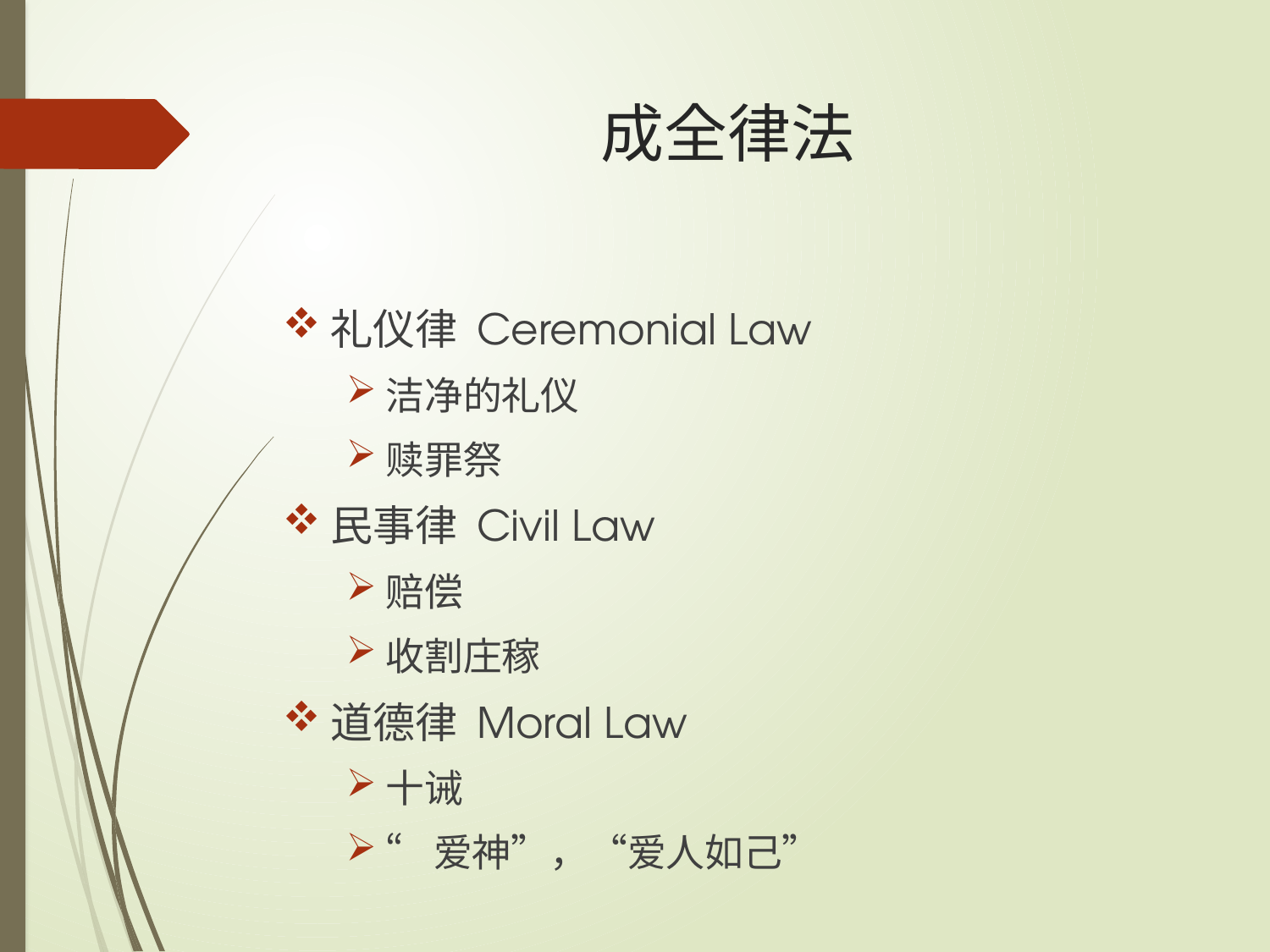

# 成全律法
礼仪律 Ceremonial Law
洁净的礼仪
赎罪祭
民事律 Civil Law
赔偿
收割庄稼
道德律 Moral Law
十诫
“爱神”，“爱人如己”